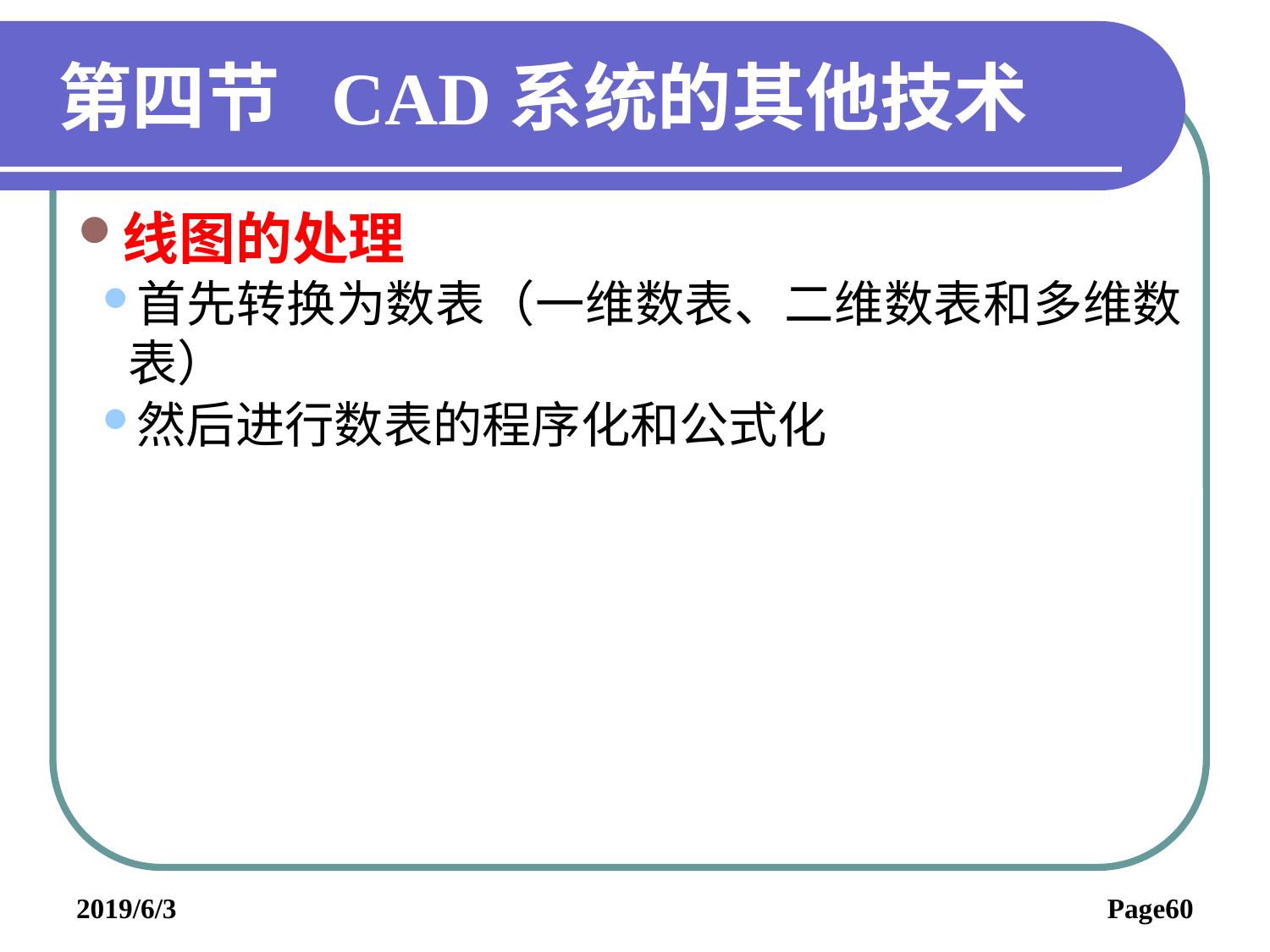

# 第四节  CAD系统的其他技术
线图的处理
首先转换为数表（一维数表、二维数表和多维数表）
然后进行数表的程序化和公式化
2019/6/3
Page60